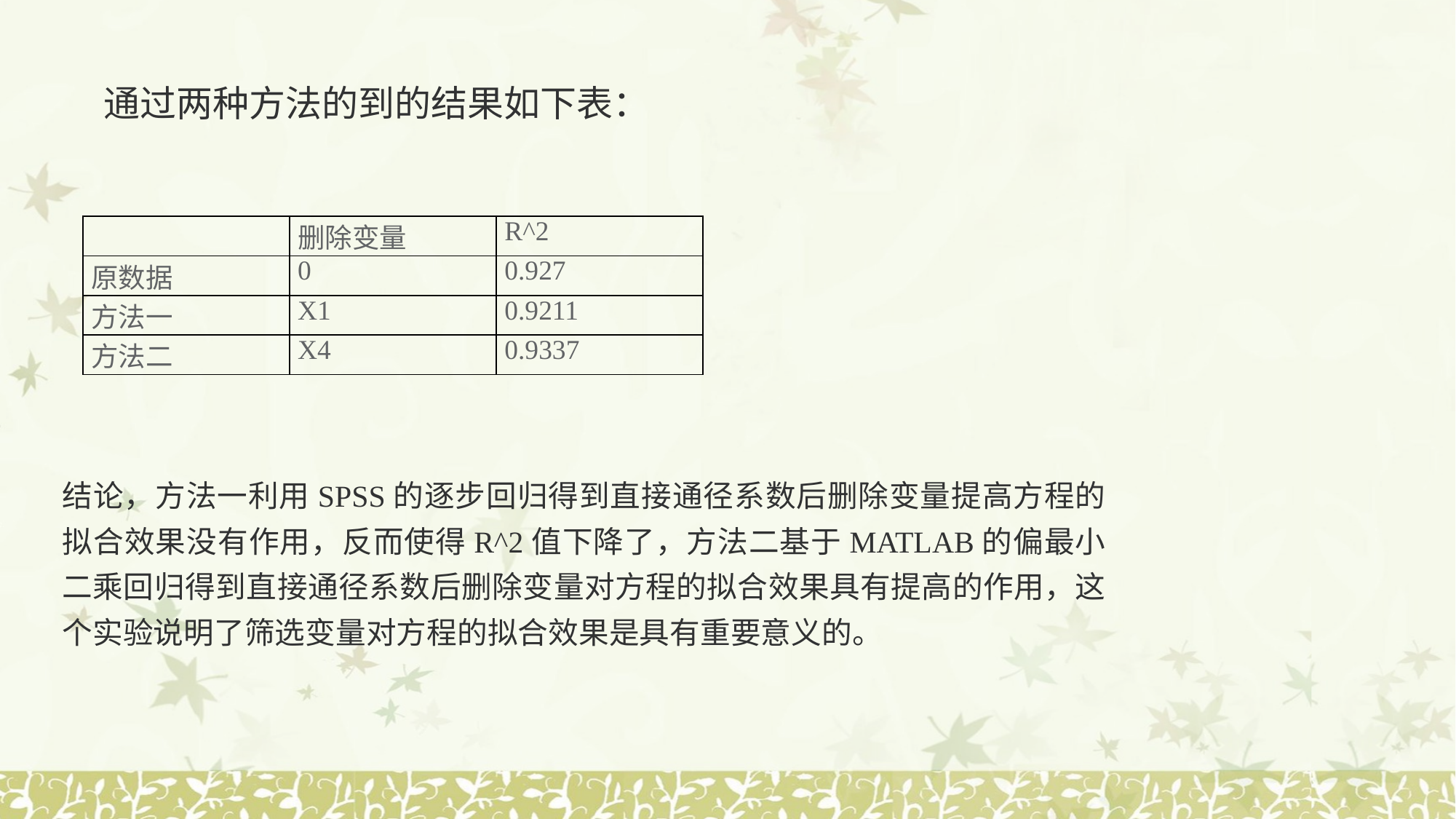

通过两种方法的到的结果如下表：
|  | 删除变量 | R^2 |
| --- | --- | --- |
| 原数据 | 0 | 0.927 |
| 方法一 | X1 | 0.9211 |
| 方法二 | X4 | 0.9337 |
结论，方法一利用SPSS的逐步回归得到直接通径系数后删除变量提高方程的拟合效果没有作用，反而使得R^2值下降了，方法二基于MATLAB的偏最小二乘回归得到直接通径系数后删除变量对方程的拟合效果具有提高的作用，这个实验说明了筛选变量对方程的拟合效果是具有重要意义的。